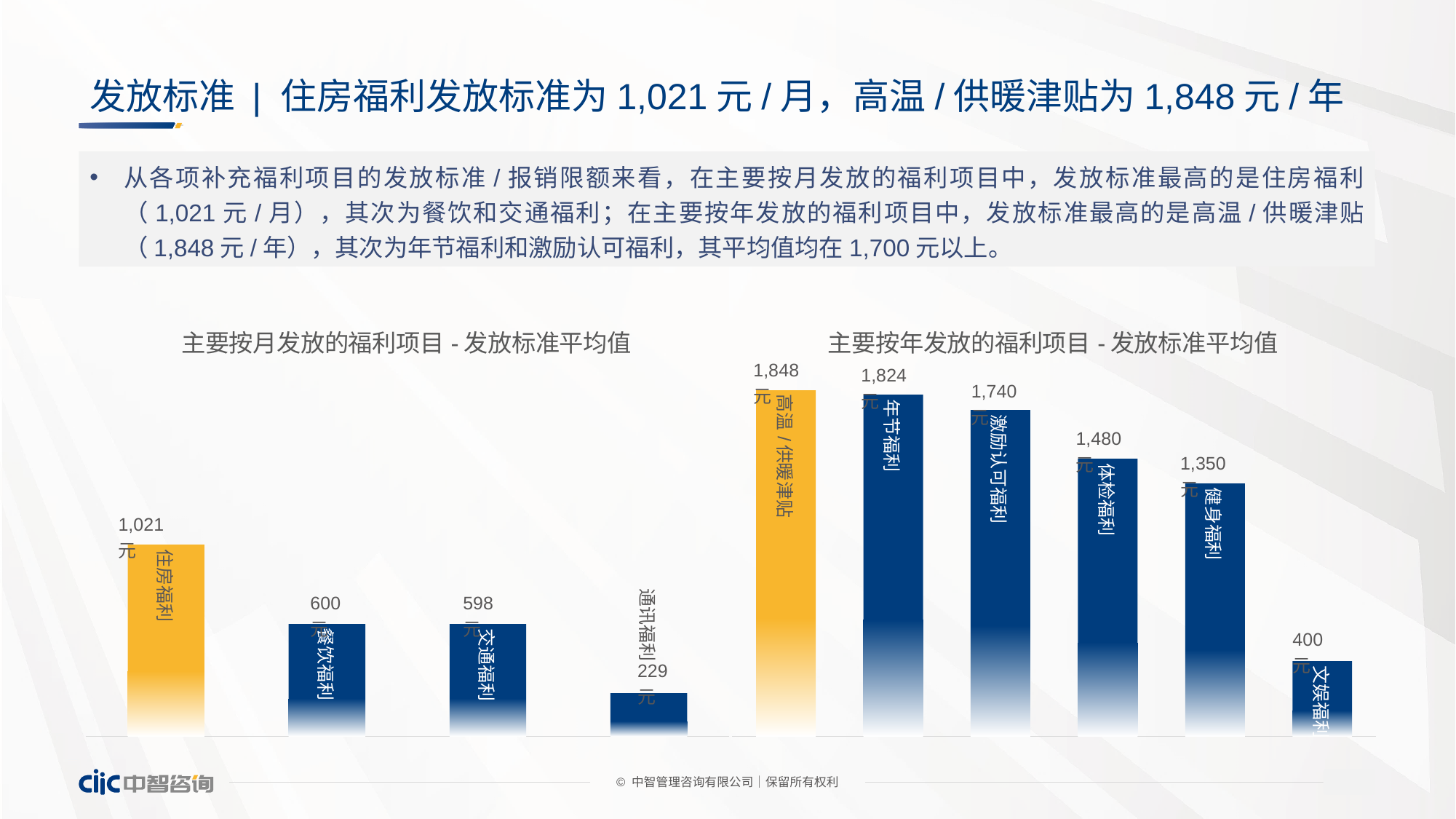

# 发放标准 | 住房福利发放标准为1,021元/月，高温/供暖津贴为1,848元/年
从各项补充福利项目的发放标准/报销限额来看，在主要按月发放的福利项目中，发放标准最高的是住房福利（1,021元/月），其次为餐饮和交通福利；在主要按年发放的福利项目中，发放标准最高的是高温/供暖津贴（1,848元/年），其次为年节福利和激励认可福利，其平均值均在1,700元以上。

### Chart: 主要按月发放的福利项目-发放标准平均值

| Category | 占比 |
|---|---|
| 住房福利 | 1021.0 |
| 餐饮福利 | 600.0 |
| 交通福利 | 598.0 |
| 通讯福利 | 229.0 |
1,021元
600元
598元
229元

### Chart: 主要按年发放的福利项目-发放标准平均值

| Category | 占比 |
|---|---|
| 高温/供暖津贴 | 1848.0 |
| 年节福利 | 1824.0 |
| 激励认可福利 | 1740.0 |
| 体检福利 | 1480.0 |
| 健身福利 | 1350.0 |
| 文娱福利 | 400.0 |
1,848元
1,824元
1,740元
1,480元
1,350元
400元
© 中智管理咨询有限公司│保留所有权利
18